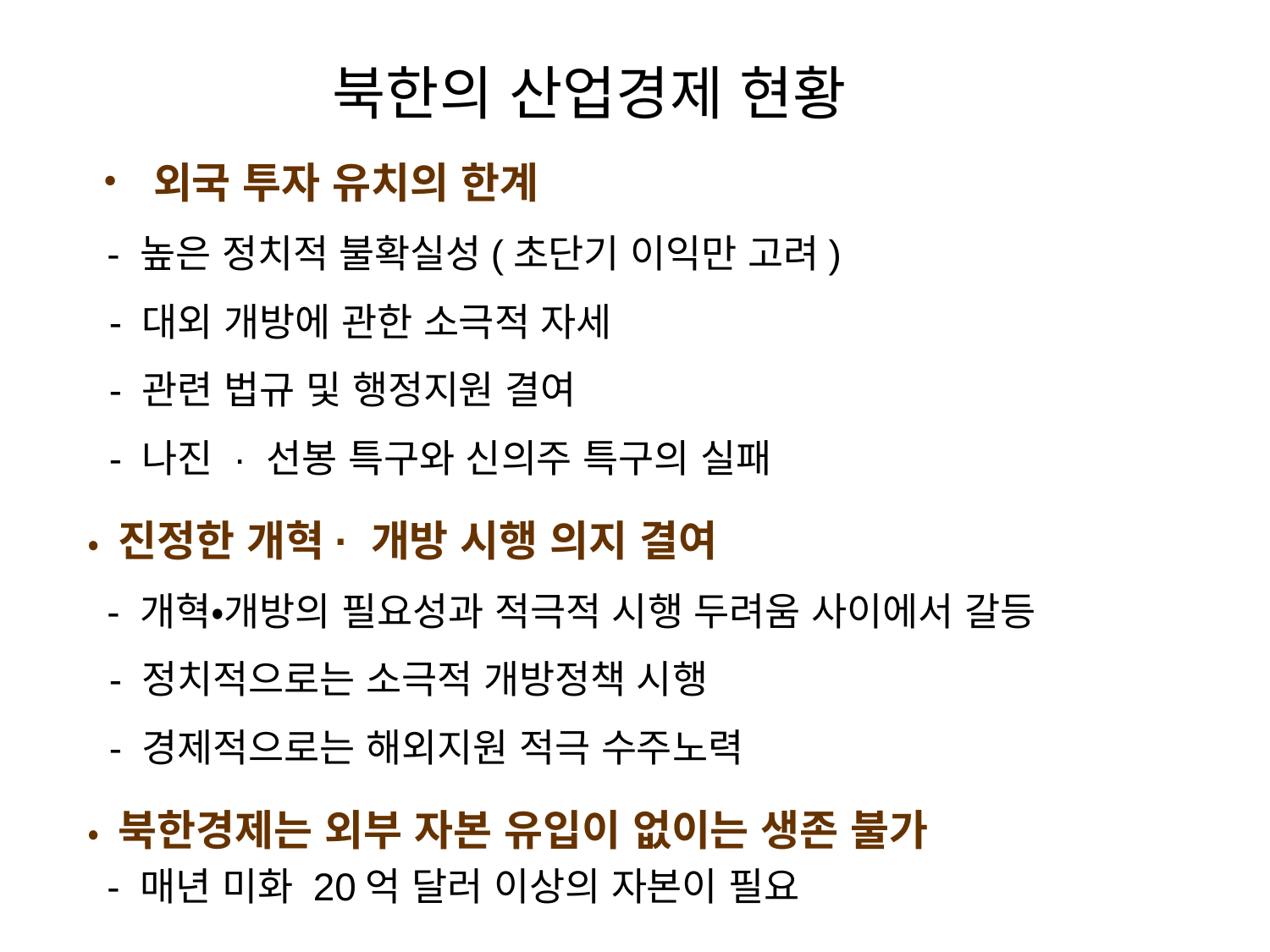

# 북한의 산업경제 현황
• 외국 투자 유치의 한계
  - 높은 정치적 불확실성(초단기 이익만 고려)
  - 대외 개방에 관한 소극적 자세
  - 관련 법규 및 행정지원 결여
  - 나진 · 선봉 특구와 신의주 특구의 실패

• 진정한 개혁· 개방 시행 의지 결여
  - 개혁•개방의 필요성과 적극적 시행 두려움 사이에서 갈등
  - 정치적으로는 소극적 개방정책 시행
  - 경제적으로는 해외지원 적극 수주노력

• 북한경제는 외부 자본 유입이 없이는 생존 불가
  - 매년 미화 20억 달러 이상의 자본이 필요